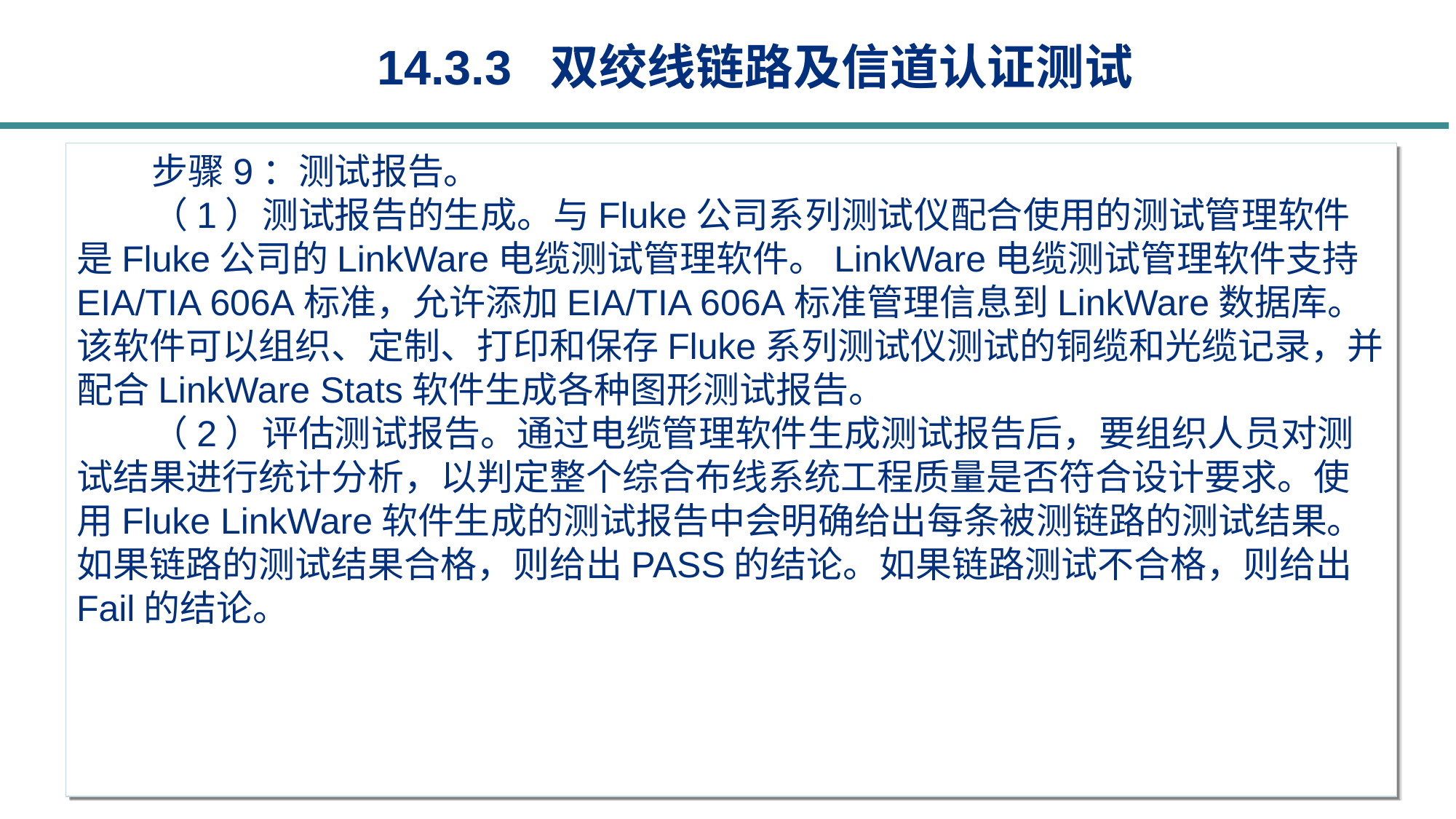

14.3.3  双绞线链路及信道认证测试
步骤9：测试报告。
（1）测试报告的生成。与Fluke公司系列测试仪配合使用的测试管理软件是Fluke公司的LinkWare电缆测试管理软件。LinkWare电缆测试管理软件支持EIA/TIA 606A标准，允许添加EIA/TIA 606A标准管理信息到LinkWare数据库。该软件可以组织、定制、打印和保存Fluke系列测试仪测试的铜缆和光缆记录，并配合LinkWare Stats软件生成各种图形测试报告。
（2）评估测试报告。通过电缆管理软件生成测试报告后，要组织人员对测试结果进行统计分析，以判定整个综合布线系统工程质量是否符合设计要求。使用Fluke LinkWare软件生成的测试报告中会明确给出每条被测链路的测试结果。如果链路的测试结果合格，则给出PASS的结论。如果链路测试不合格，则给出Fail的结论。